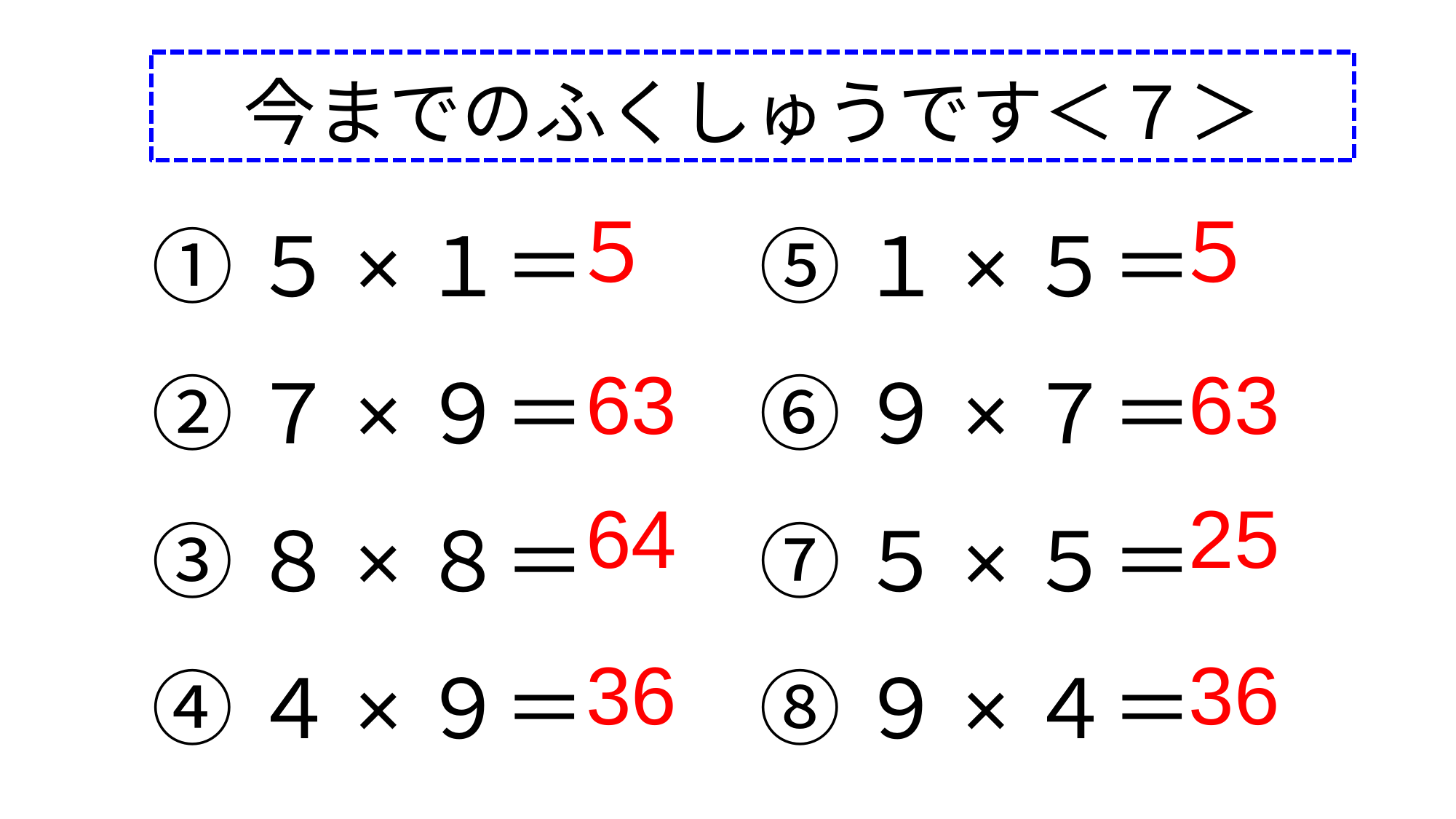

今までのふくしゅうです＜７＞
①５×１＝
②７×９＝
③８×８＝
④４×９＝
⑤１×５＝
⑥９×７＝
⑦５×５＝
⑧９×４＝
５
５
63
63
64
25
36
36